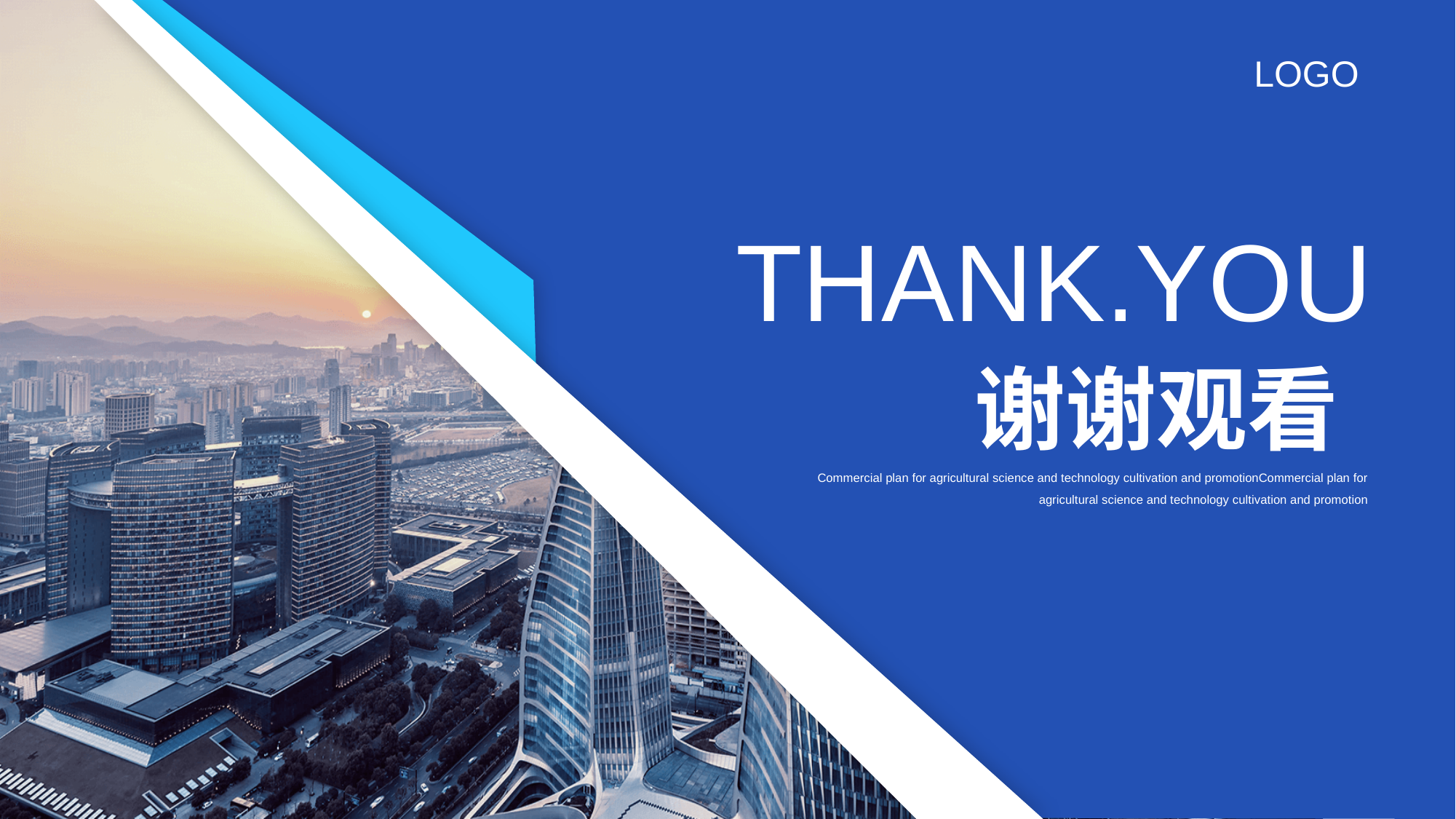

LOGO
THANK.YOU
谢谢观看
Commercial plan for agricultural science and technology cultivation and promotionCommercial plan for agricultural science and technology cultivation and promotion